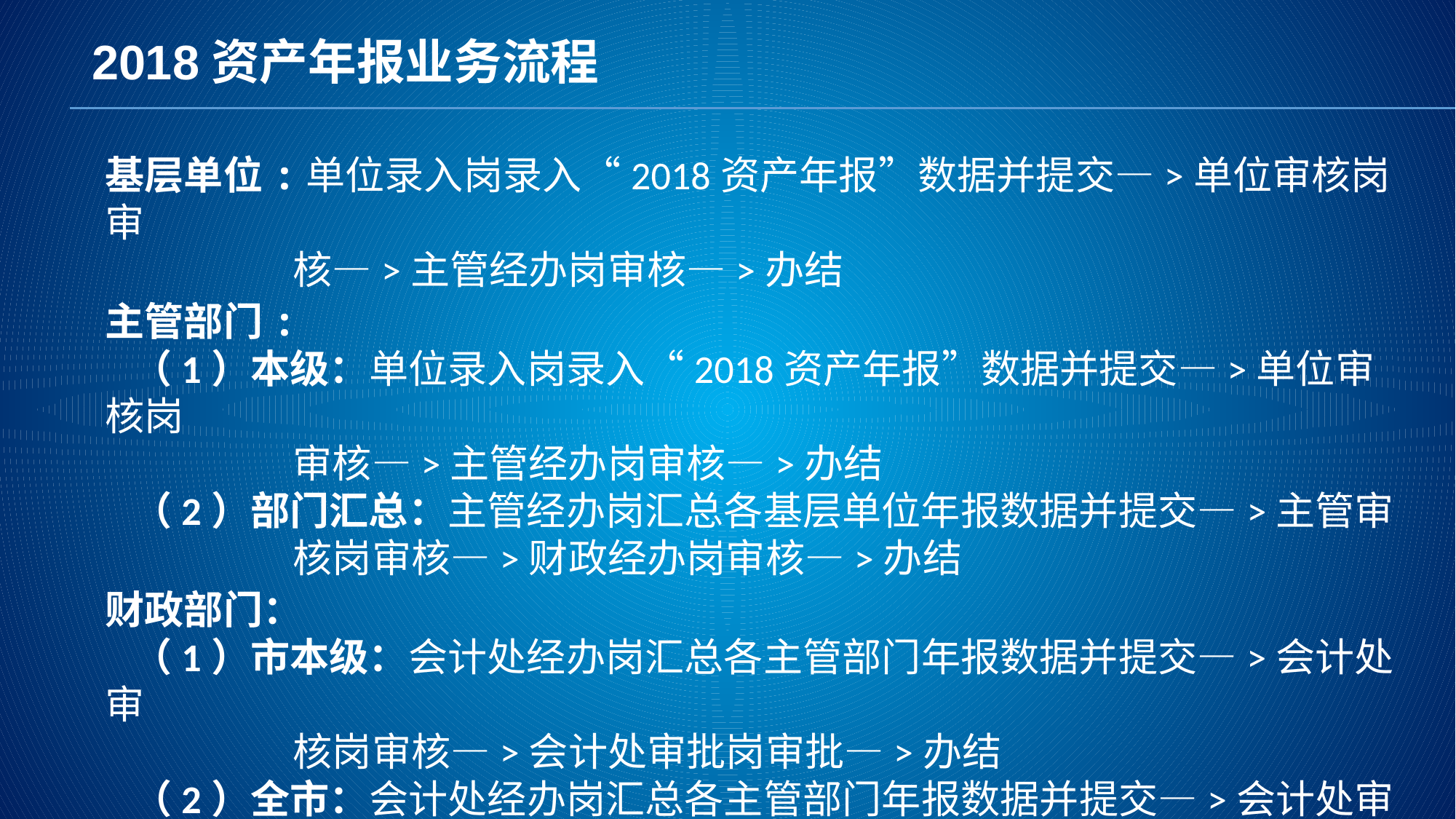

2018资产年报业务流程
基层单位:单位录入岗录入“2018资产年报”数据并提交—>单位审核岗审
                    核—>主管经办岗审核—>办结
主管部门:
  （1）本级：单位录入岗录入“2018资产年报”数据并提交—>单位审核岗
                    审核—>主管经办岗审核—>办结
  （2）部门汇总：主管经办岗汇总各基层单位年报数据并提交—>主管审
                    核岗审核—>财政经办岗审核—>办结
财政部门：
  （1）市本级：会计处经办岗汇总各主管部门年报数据并提交—>会计处审
                    核岗审核—>会计处审批岗审批—>办结
  （2）全市：会计处经办岗汇总各主管部门年报数据并提交—>会计处审核
                    岗审核—>会计处ss审批岗审批—>办结